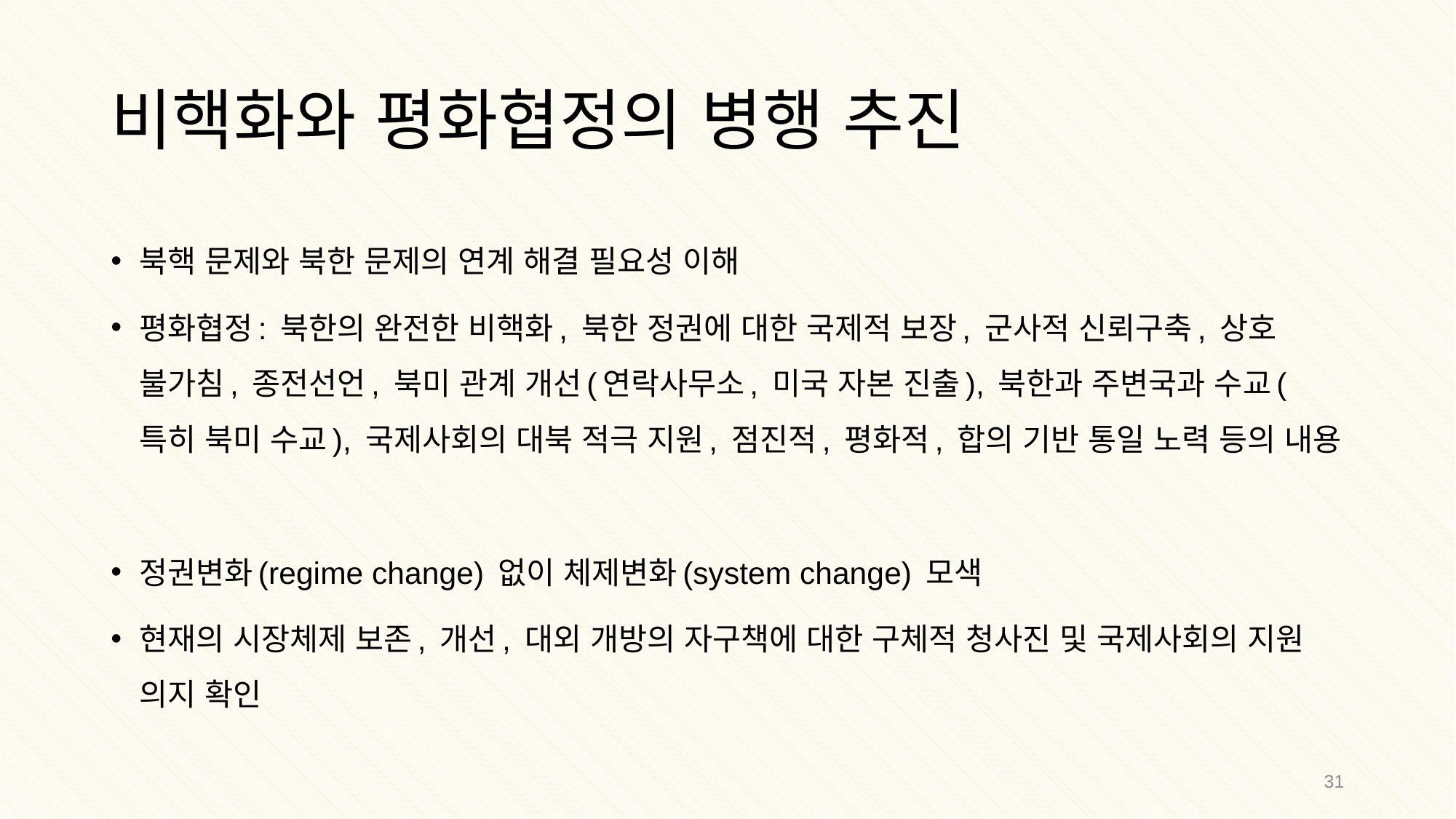

# 비핵화와 평화협정의 병행 추진
북핵 문제와 북한 문제의 연계 해결 필요성 이해
평화협정: 북한의 완전한 비핵화, 북한 정권에 대한 국제적 보장, 군사적 신뢰구축, 상호 불가침, 종전선언, 북미 관계 개선(연락사무소, 미국 자본 진출), 북한과 주변국과 수교(특히 북미 수교), 국제사회의 대북 적극 지원, 점진적, 평화적, 합의 기반 통일 노력 등의 내용

정권변화(regime change) 없이 체제변화(system change) 모색
현재의 시장체제 보존, 개선, 대외 개방의 자구책에 대한 구체적 청사진 및 국제사회의 지원 의지 확인
31